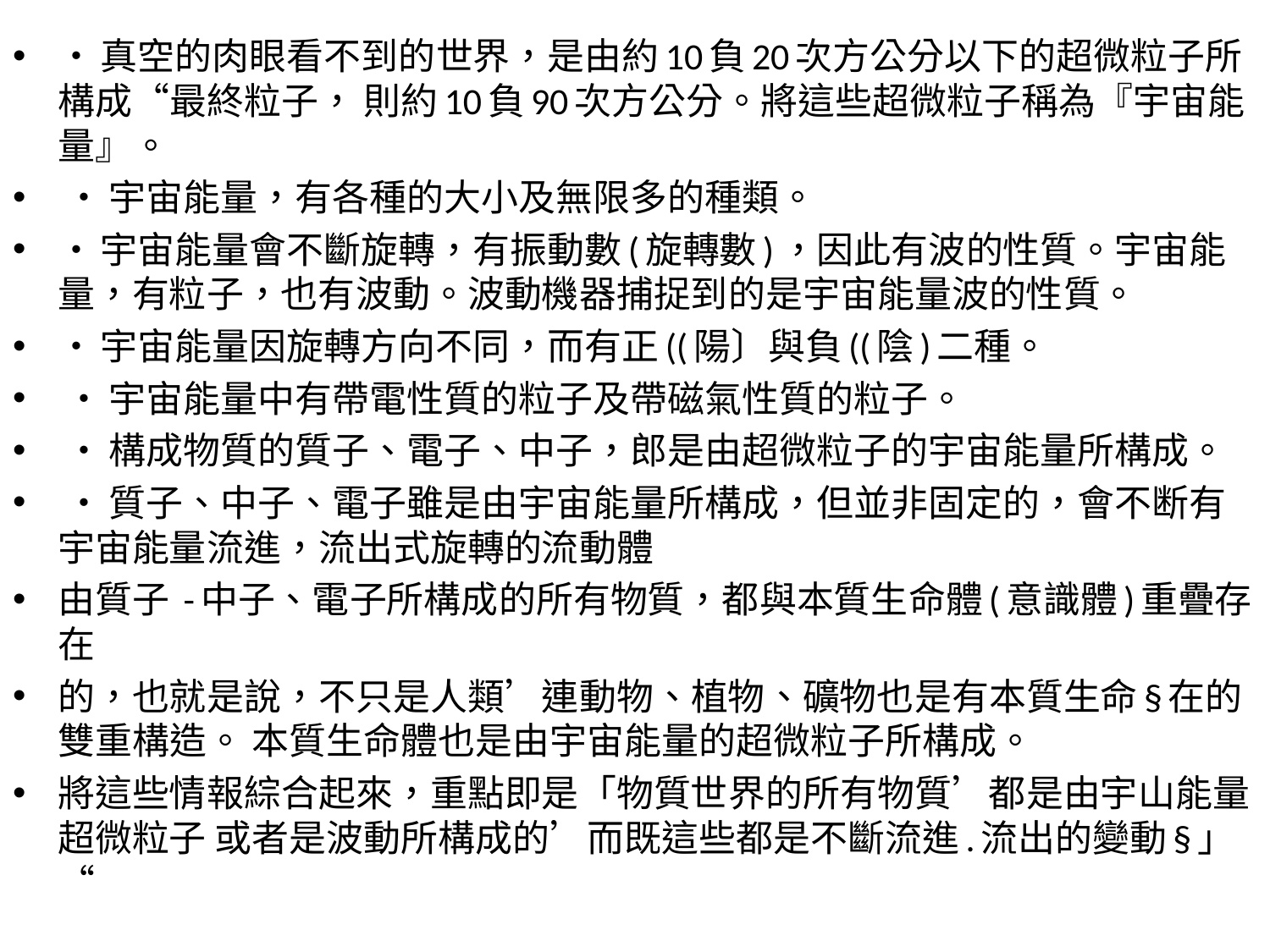

•真空的肉眼看不到的世界，是由約10負20次方公分以下的超微粒子所構成“最終粒子， 則約10負90次方公分。將這些超微粒子稱為『宇宙能量』。
 •宇宙能量，有各種的大小及無限多的種類。
•宇宙能量會不斷旋轉，有振動數(旋轉數)，因此有波的性質。宇宙能量，有粒子，也有波動。波動機器捕捉到的是宇宙能量波的性質。
•宇宙能量因旋轉方向不同，而有正((陽〕與負((陰)二種。
 •宇宙能量中有帶電性質的粒子及帶磁氣性質的粒子。
 •構成物質的質子、電子、中子，郎是由超微粒子的宇宙能量所構成。
 •質子、中子、電子雖是由宇宙能量所構成，但並非固定的，會不断有宇宙能量流進，流出式旋轉的流動體
由質子 -中子、電子所構成的所有物質，都與本質生命體(意識體)重疊存在
的，也就是說，不只是人類’連動物、植物、礦物也是有本質生命§在的雙重構造。 本質生命體也是由宇宙能量的超微粒子所構成。
將這些情報綜合起來，重點即是「物質世界的所有物質’都是由宇山能量超微粒子 或者是波動所構成的’而既這些都是不斷流進.流出的變動§」“